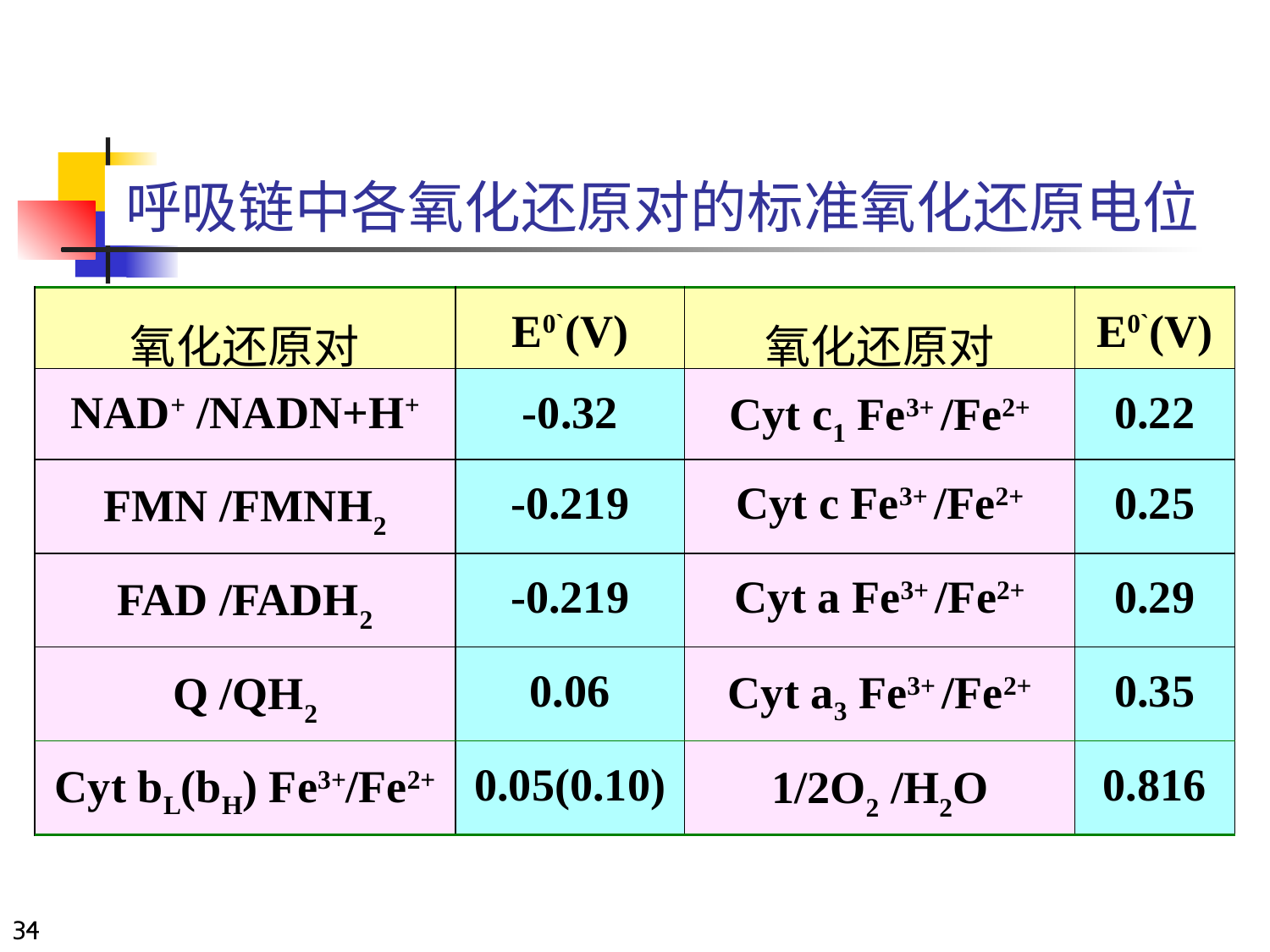

呼吸链中各氧化还原对的标准氧化还原电位
| 氧化还原对 | E0`(V) | 氧化还原对 | E0`(V) |
| --- | --- | --- | --- |
| NAD+ /NADN+H+ | -0.32 | Cyt c1 Fe3+ /Fe2+ | 0.22 |
| FMN /FMNH2 | -0.219 | Cyt c Fe3+ /Fe2+ | 0.25 |
| FAD /FADH2 | -0.219 | Cyt a Fe3+ /Fe2+ | 0.29 |
| Q /QH2 | 0.06 | Cyt a3 Fe3+ /Fe2+ | 0.35 |
| Cyt bL(bH) Fe3+/Fe2+ | 0.05(0.10) | 1/2O2 /H2O | 0.816 |
34